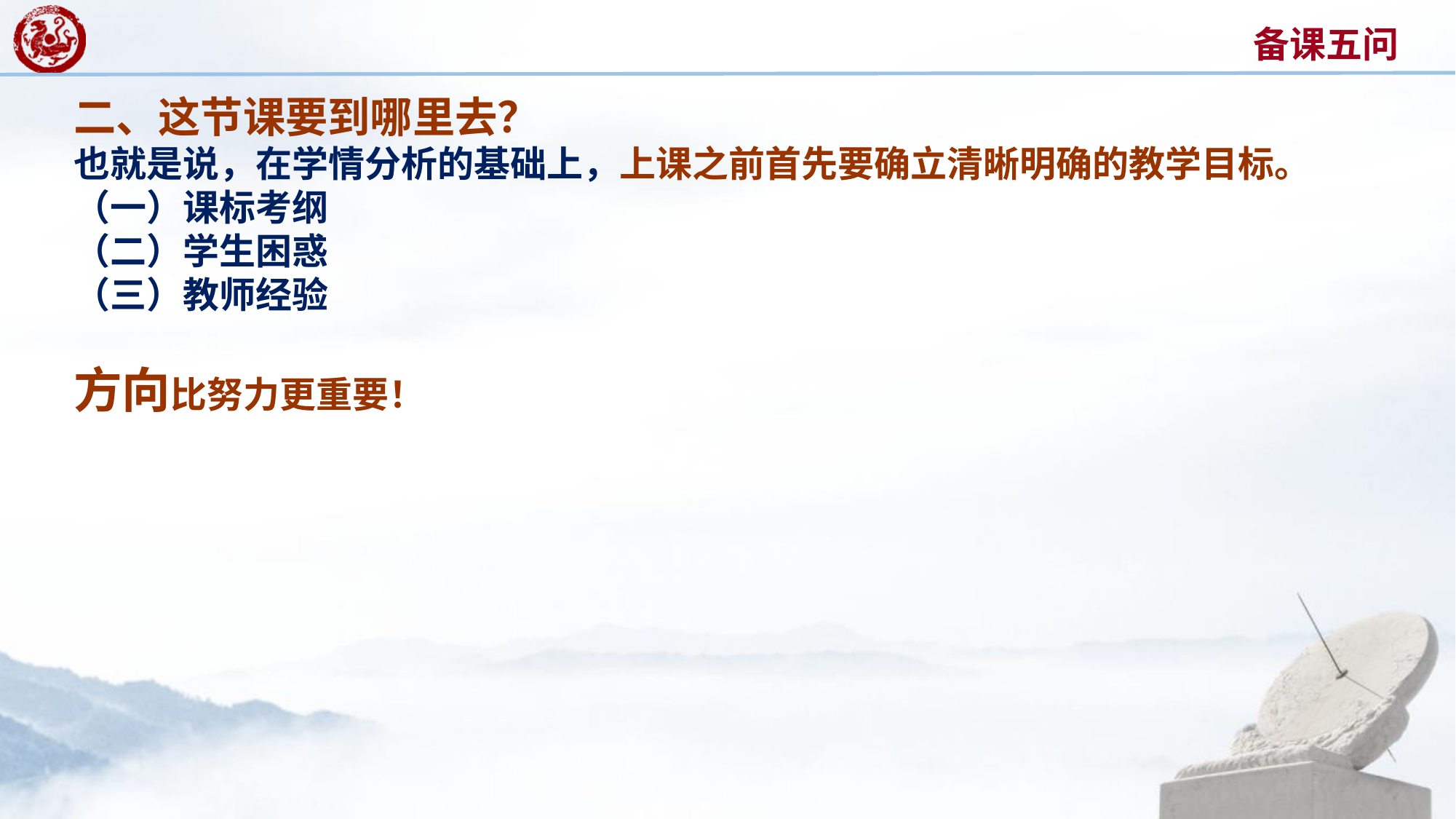

二、这节课要到哪里去？
也就是说，在学情分析的基础上，上课之前首先要确立清晰明确的教学目标。
（一）课标考纲
（二）学生困惑
（三）教师经验

方向比努力更重要！